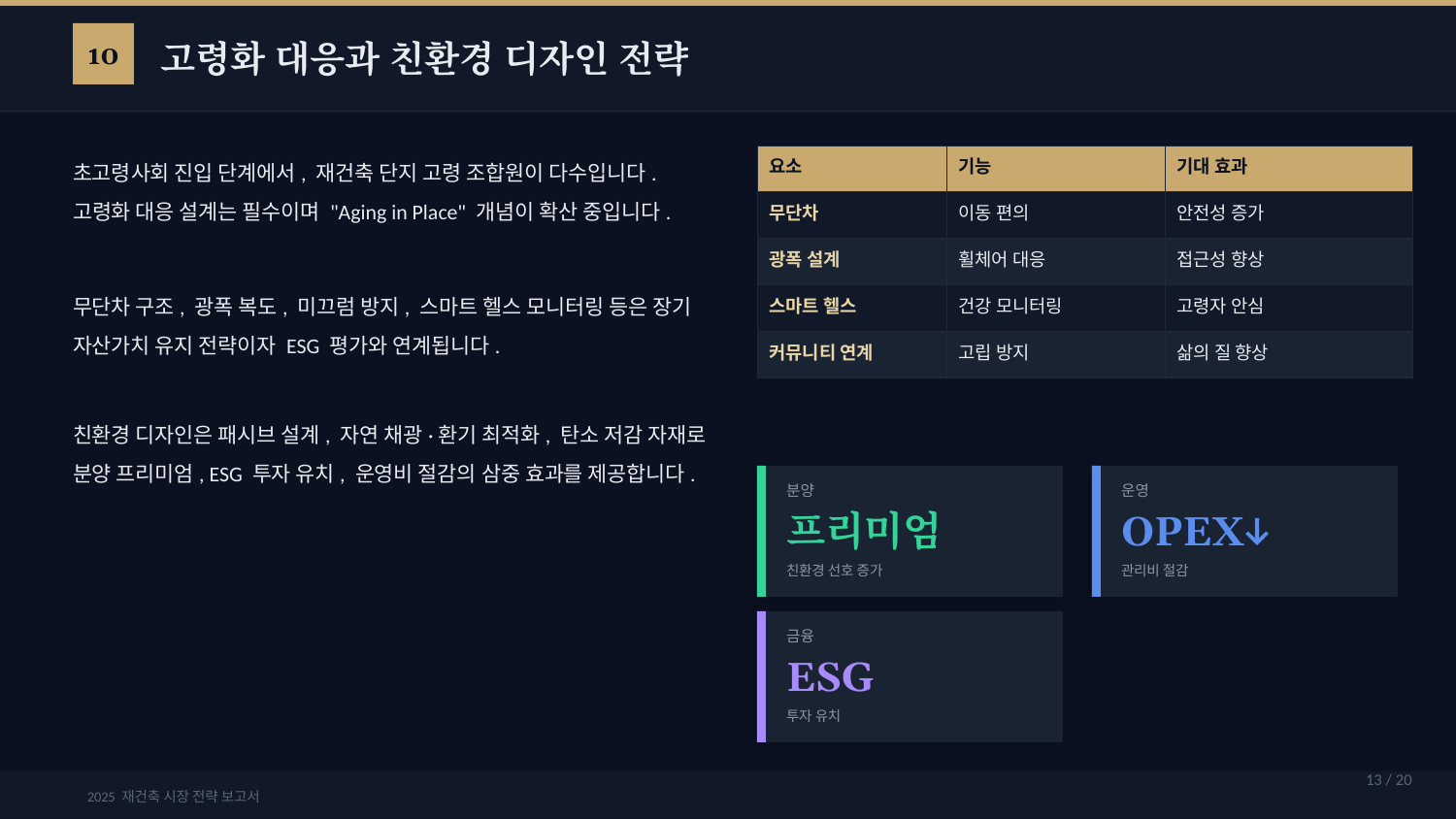

고령화 대응과 친환경 디자인 전략

10

초고령사회 진입 단계에서, 재건축 단지 고령 조합원이 다수입니다. 고령화 대응 설계는 필수이며 "Aging in Place" 개념이 확산 중입니다.
| 요소 | 기능 | 기대 효과 |
| --- | --- | --- |
| 무단차 | 이동 편의 | 안전성 증가 |
| 광폭 설계 | 휠체어 대응 | 접근성 향상 |
| 스마트 헬스 | 건강 모니터링 | 고령자 안심 |
| 커뮤니티 연계 | 고립 방지 | 삶의 질 향상 |
무단차 구조, 광폭 복도, 미끄럼 방지, 스마트 헬스 모니터링 등은 장기 자산가치 유지 전략이자 ESG 평가와 연계됩니다.
친환경 디자인은 패시브 설계, 자연 채광·환기 최적화, 탄소 저감 자재로 분양 프리미엄, ESG 투자 유치, 운영비 절감의 삼중 효과를 제공합니다.

분양
운영
프리미엄
OPEX↓
친환경 선호 증가
관리비 절감

금융
ESG
투자 유치
13 / 20

2025 재건축 시장 전략 보고서